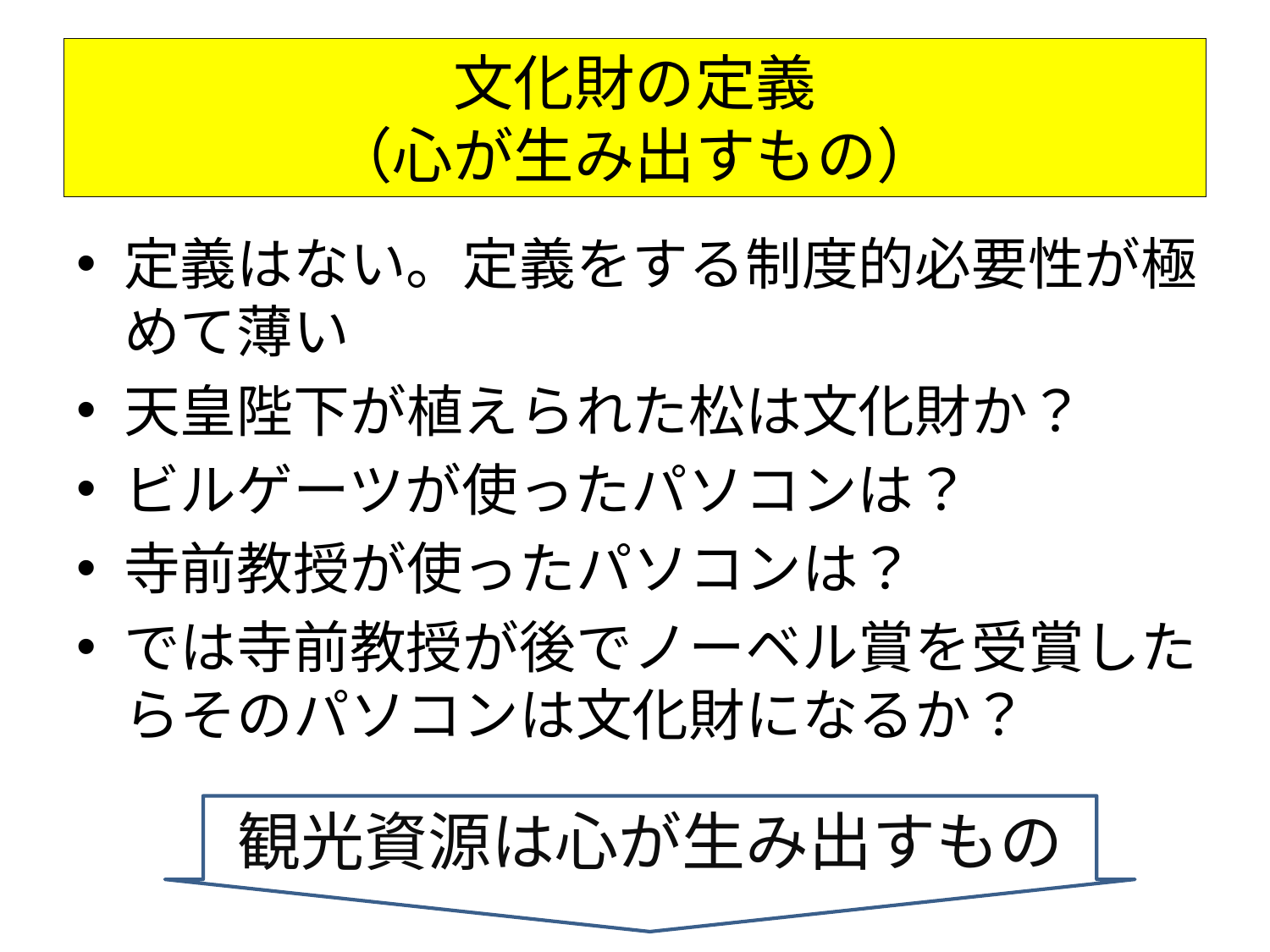

# 文化財の定義 （心が生み出すもの）
定義はない。定義をする制度的必要性が極めて薄い
天皇陛下が植えられた松は文化財か？
ビルゲーツが使ったパソコンは？
寺前教授が使ったパソコンは？
では寺前教授が後でノーベル賞を受賞したらそのパソコンは文化財になるか？

観光資源は心が生み出すもの